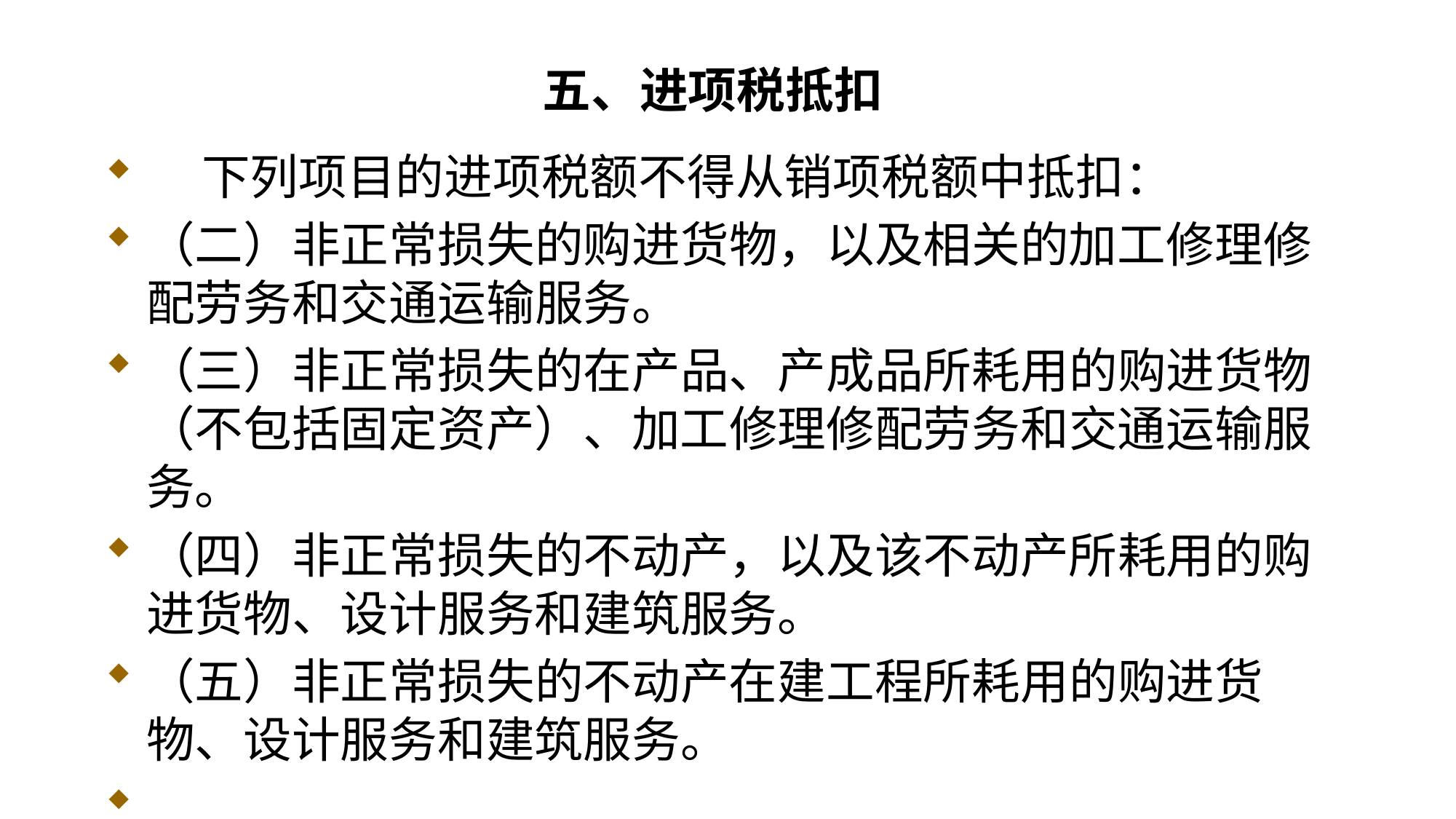

# 五、进项税抵扣
    下列项目的进项税额不得从销项税额中抵扣：
（二）非正常损失的购进货物，以及相关的加工修理修配劳务和交通运输服务。
（三）非正常损失的在产品、产成品所耗用的购进货物（不包括固定资产）、加工修理修配劳务和交通运输服务。
（四）非正常损失的不动产，以及该不动产所耗用的购进货物、设计服务和建筑服务。
（五）非正常损失的不动产在建工程所耗用的购进货物、设计服务和建筑服务。